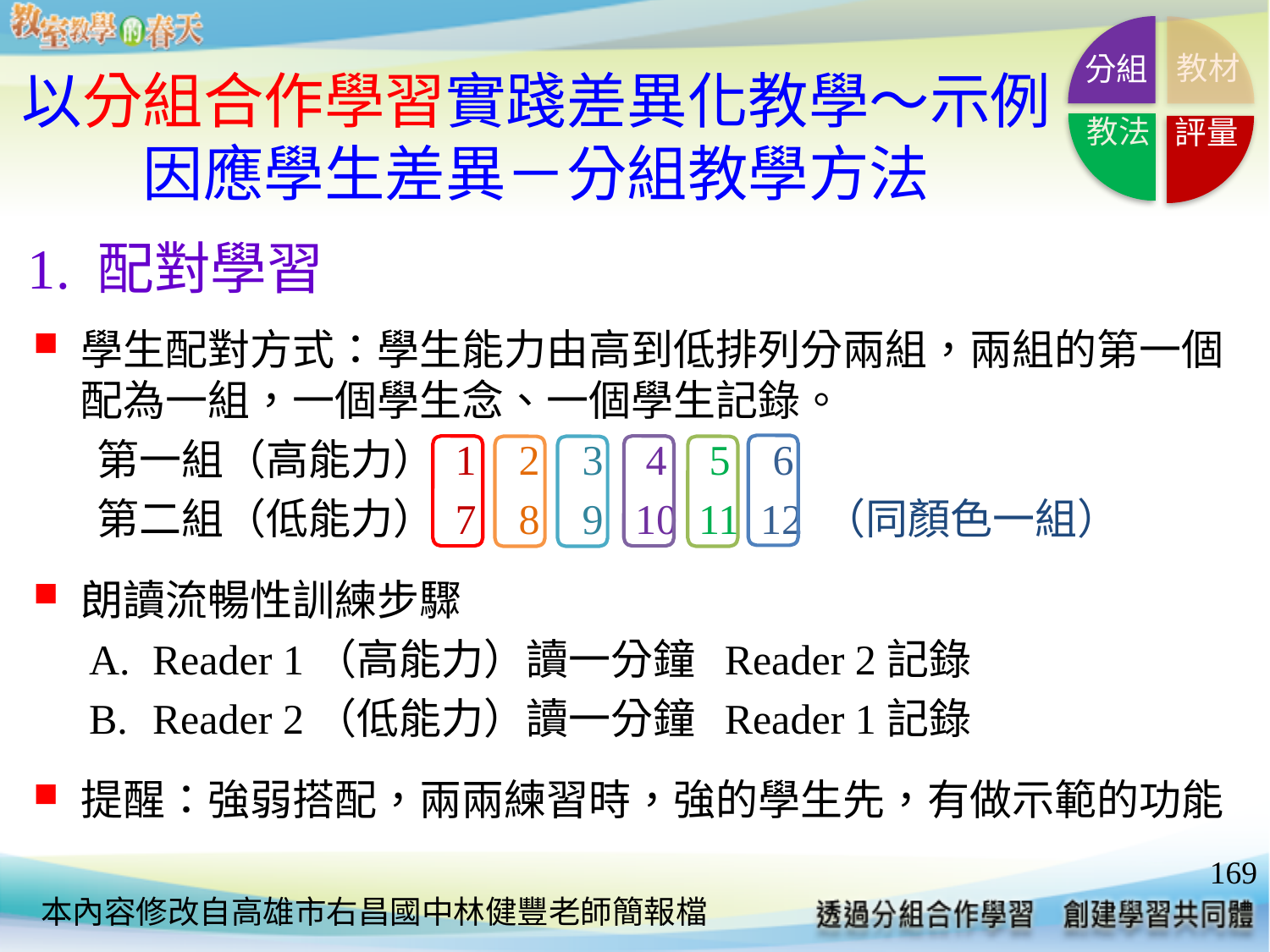

分組

教材

教法

評量
以分組合作學習實踐差異化教學～示例
因應學生差異－分組教學方法
# 1. 配對學習
學生配對方式：學生能力由高到低排列分兩組，兩組的第一個配為一組，一個學生念、一個學生記錄。
第一組（高能力） 1    2    3    4    5    6
第二組（低能力） 7    8    9   10  11  12 （同顏色一組）

朗讀流暢性訓練步驟
Reader 1（高能力）讀一分鐘  Reader 2記錄
Reader 2（低能力）讀一分鐘  Reader 1記錄

提醒：強弱搭配，兩兩練習時，強的學生先，有做示範的功能

169
本內容修改自高雄市右昌國中林健豐老師簡報檔